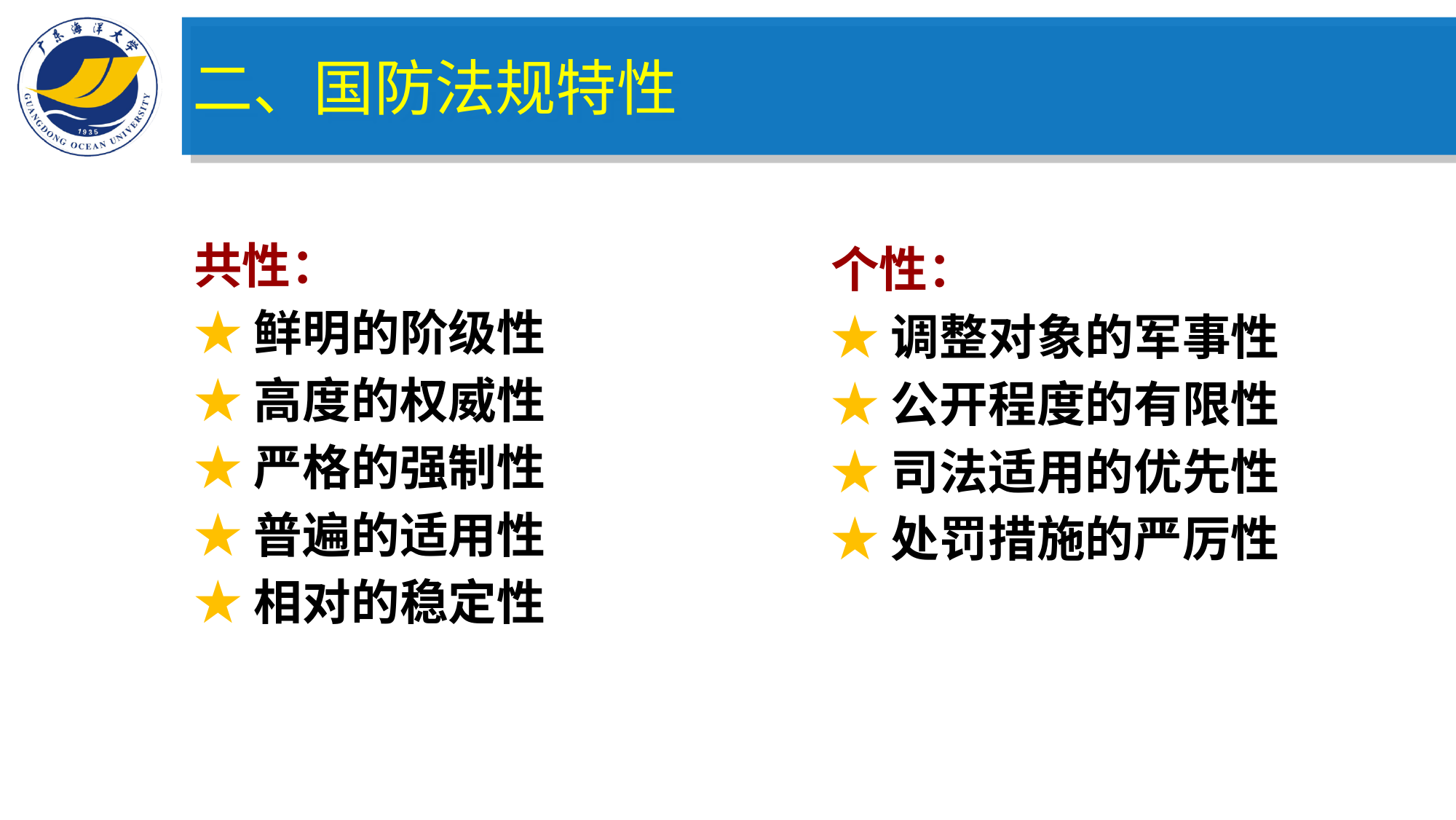

二、国防法规特性
共性：
★鲜明的阶级性
★高度的权威性
★严格的强制性
★普遍的适用性
★相对的稳定性
个性：
★调整对象的军事性
★公开程度的有限性
★司法适用的优先性
★处罚措施的严厉性